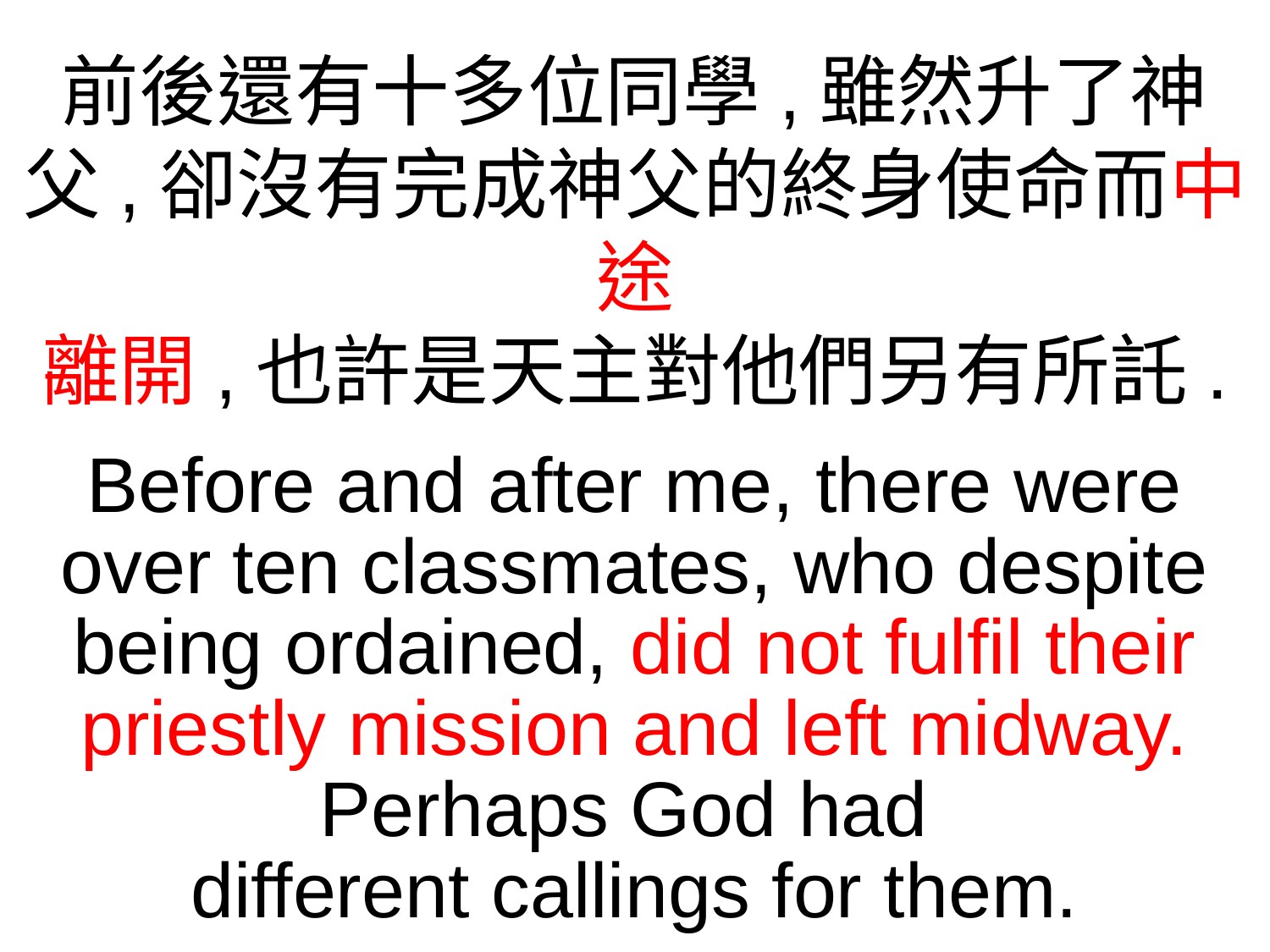

前後還有十多位同學,雖然升了神父,卻沒有完成神父的終身使命而中途
離開,也許是天主對他們另有所託.
Before and after me, there were over ten classmates, who despite being ordained, did not fulfil their priestly mission and left midway. Perhaps God had
different callings for them.